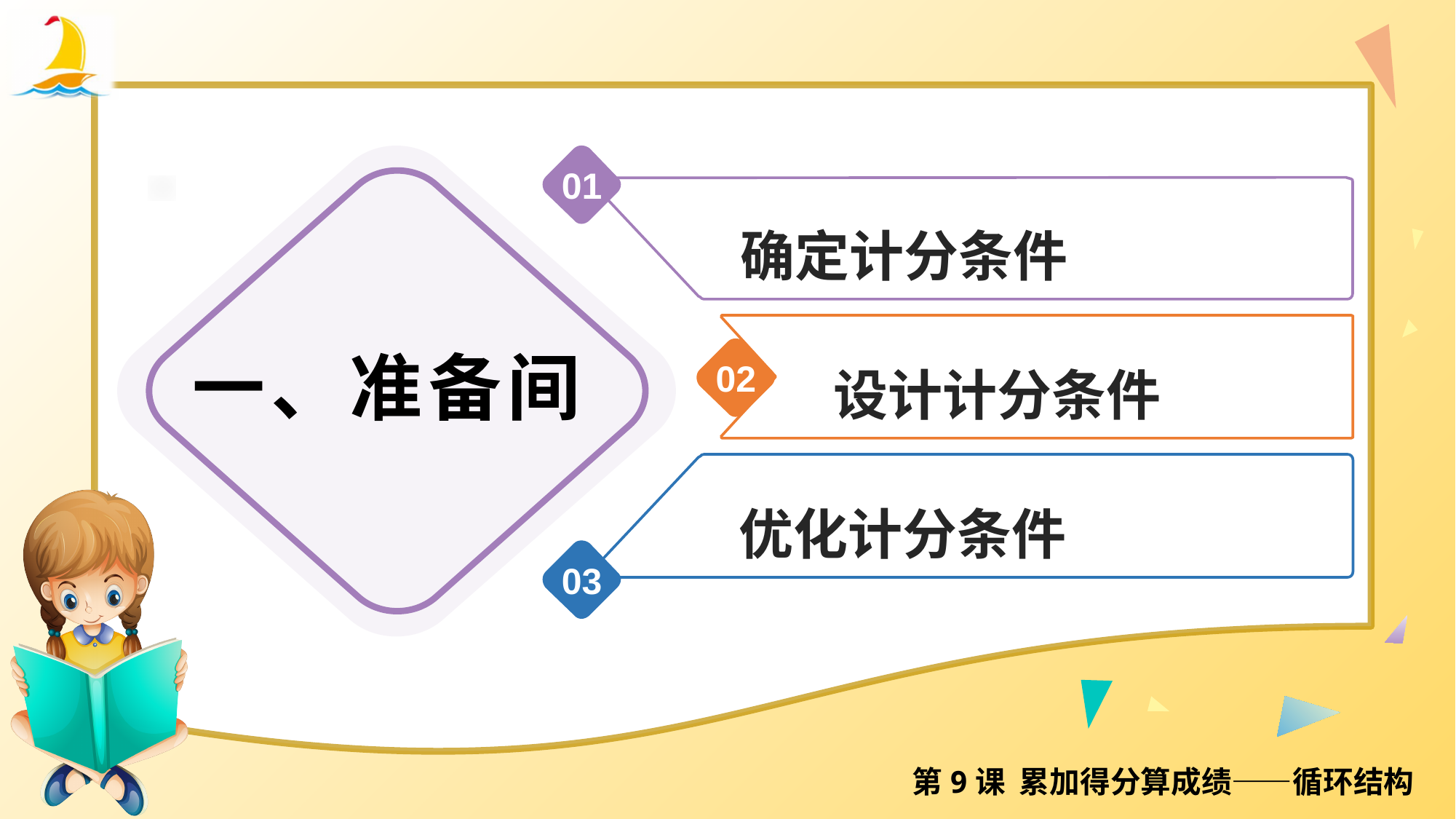

01

一、准备间
确定计分条件
设计计分条件
优化计分条件
02
03